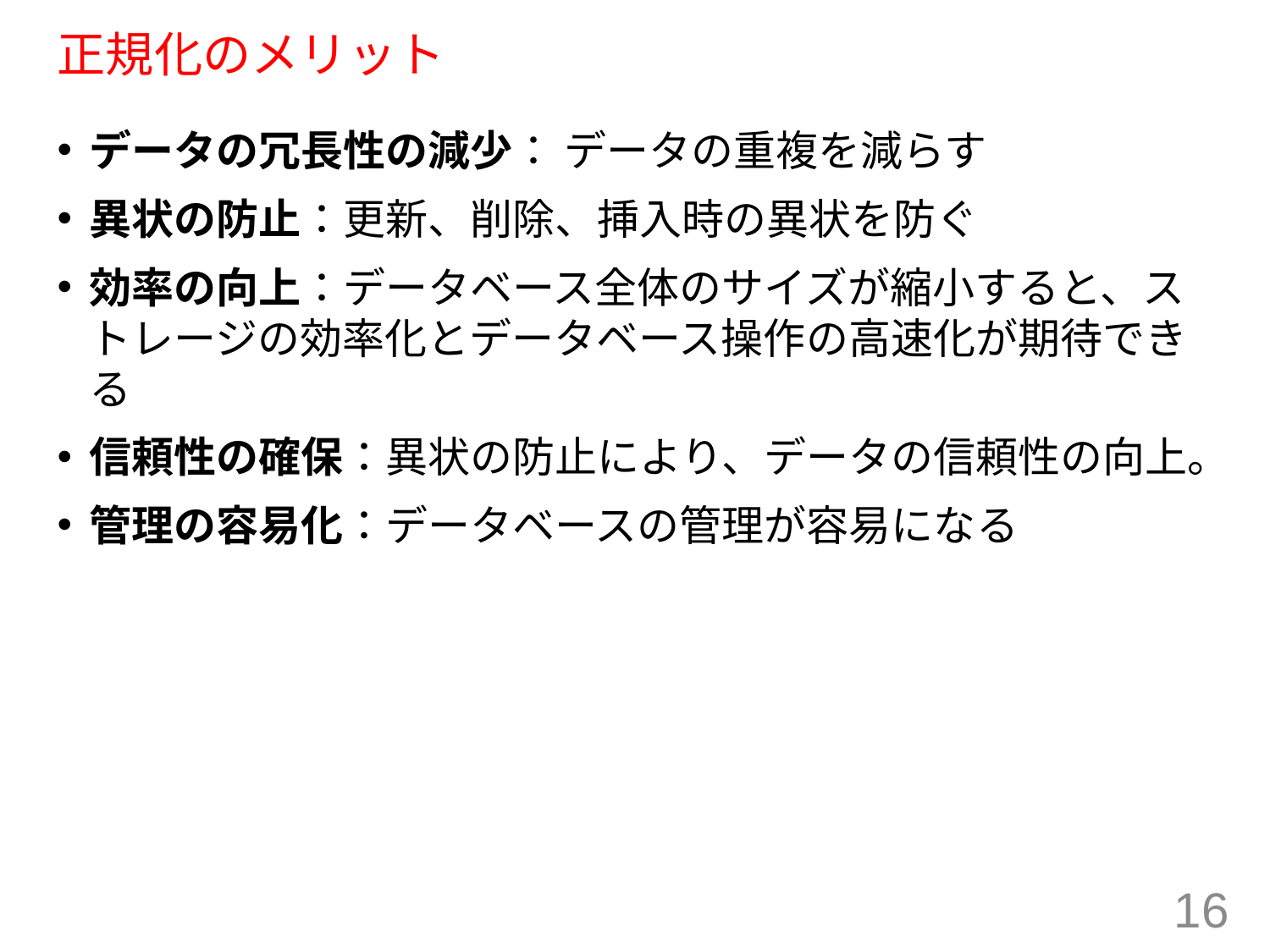

# 正規化のメリット
データの冗長性の減少： データの重複を減らす
異状の防止：更新、削除、挿入時の異状を防ぐ
効率の向上：データベース全体のサイズが縮小すると、ストレージの効率化とデータベース操作の高速化が期待できる
信頼性の確保：異状の防止により、データの信頼性の向上。
管理の容易化：データベースの管理が容易になる
16